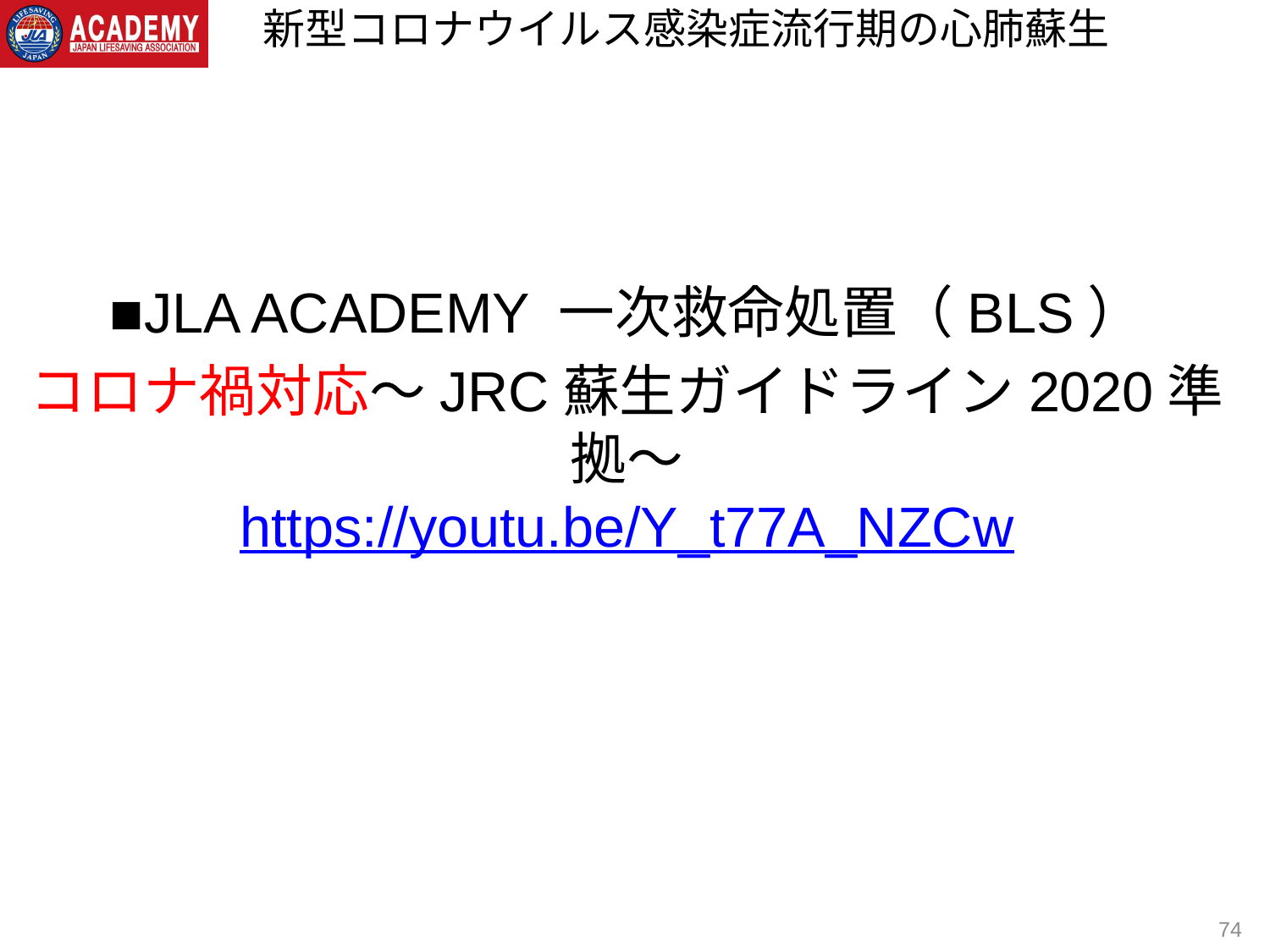

新型コロナウイルス感染症流行期の心肺蘇生
■JLA ACADEMY 一次救命処置（BLS）
コロナ禍対応～JRC蘇生ガイドライン2020準拠～
https://youtu.be/Y_t77A_NZCw
74